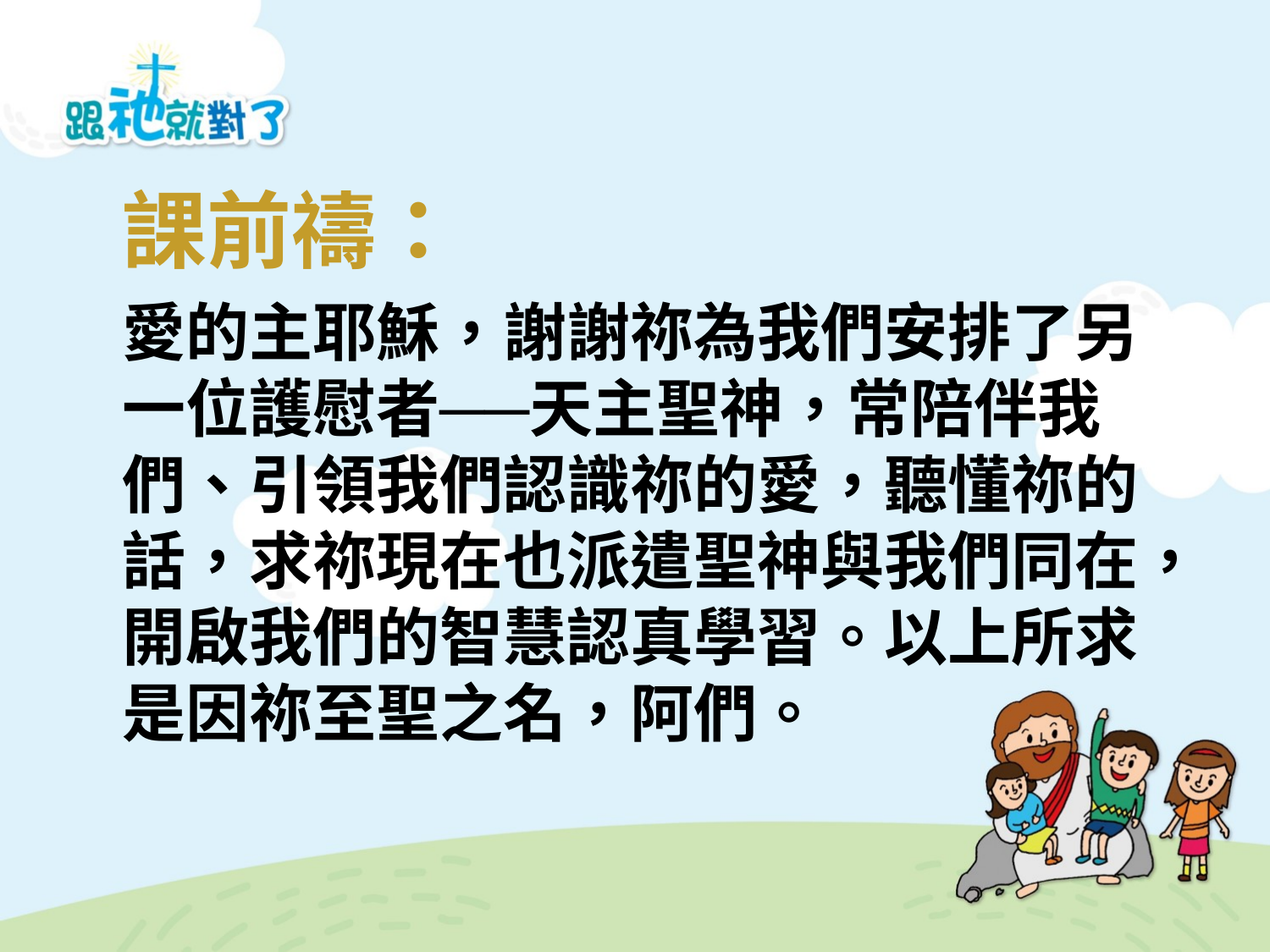

課前禱：
愛的主耶穌，謝謝祢為我們安排了另一位護慰者──天主聖神，常陪伴我們、引領我們認識祢的愛，聽懂祢的話，求祢現在也派遣聖神與我們同在，開啟我們的智慧認真學習。以上所求是因祢至聖之名，阿們。